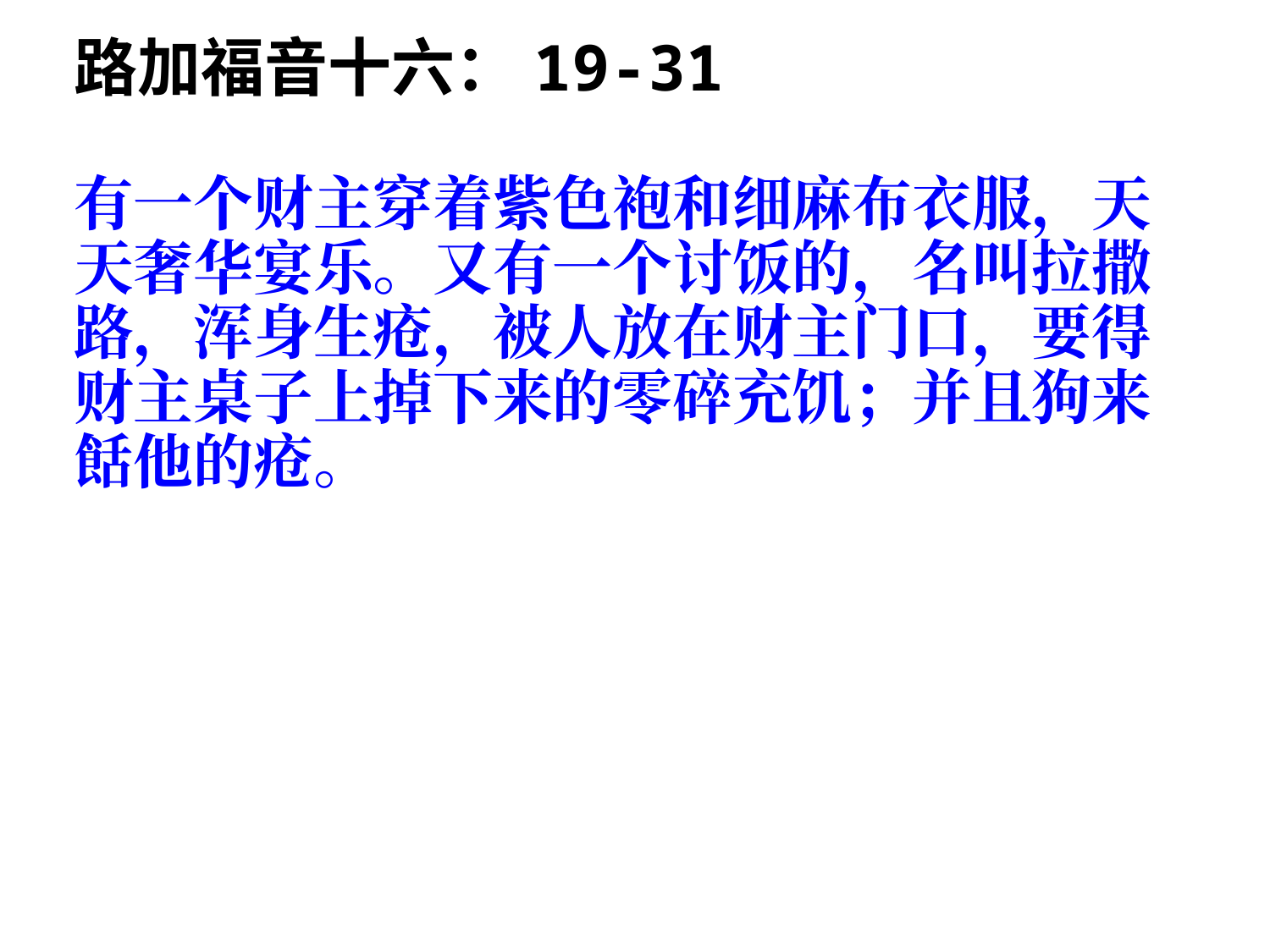

# 路加福音十六：19-31 有一个财主穿着紫色袍和细麻布衣服，天天奢华宴乐。又有一个讨饭的，名叫拉撒路，浑身生疮，被人放在财主门口，要得财主桌子上掉下来的零碎充饥；并且狗来餂他的疮。